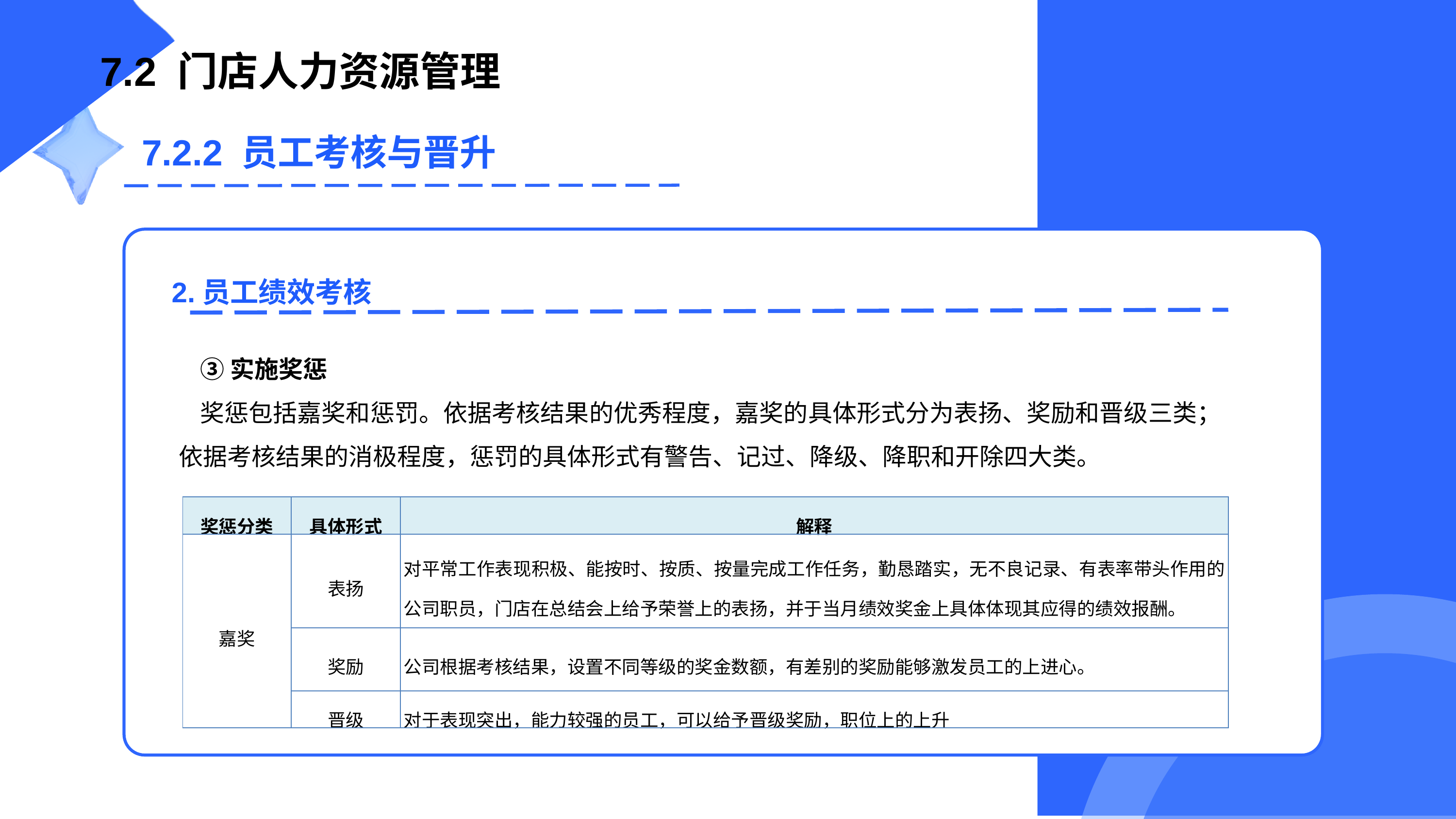

7.2 门店人力资源管理

7.2.2 员工考核与晋升

③实施奖惩
奖惩包括嘉奖和惩罚。依据考核结果的优秀程度，嘉奖的具体形式分为表扬、奖励和晋级三类；依据考核结果的消极程度，惩罚的具体形式有警告、记过、降级、降职和开除四大类。
2.员工绩效考核

| 奖惩分类 | 具体形式 | 解释 |
| --- | --- | --- |
| 嘉奖 | 表扬 | 对平常工作表现积极、能按时、按质、按量完成工作任务，勤恳踏实，无不良记录、有表率带头作用的公司职员，门店在总结会上给予荣誉上的表扬，并于当月绩效奖金上具体体现其应得的绩效报酬。 |
|  | 奖励 | 公司根据考核结果，设置不同等级的奖金数额，有差别的奖励能够激发员工的上进心。 |
|  | 晋级 | 对于表现突出，能力较强的员工，可以给予晋级奖励，职位上的上升 |